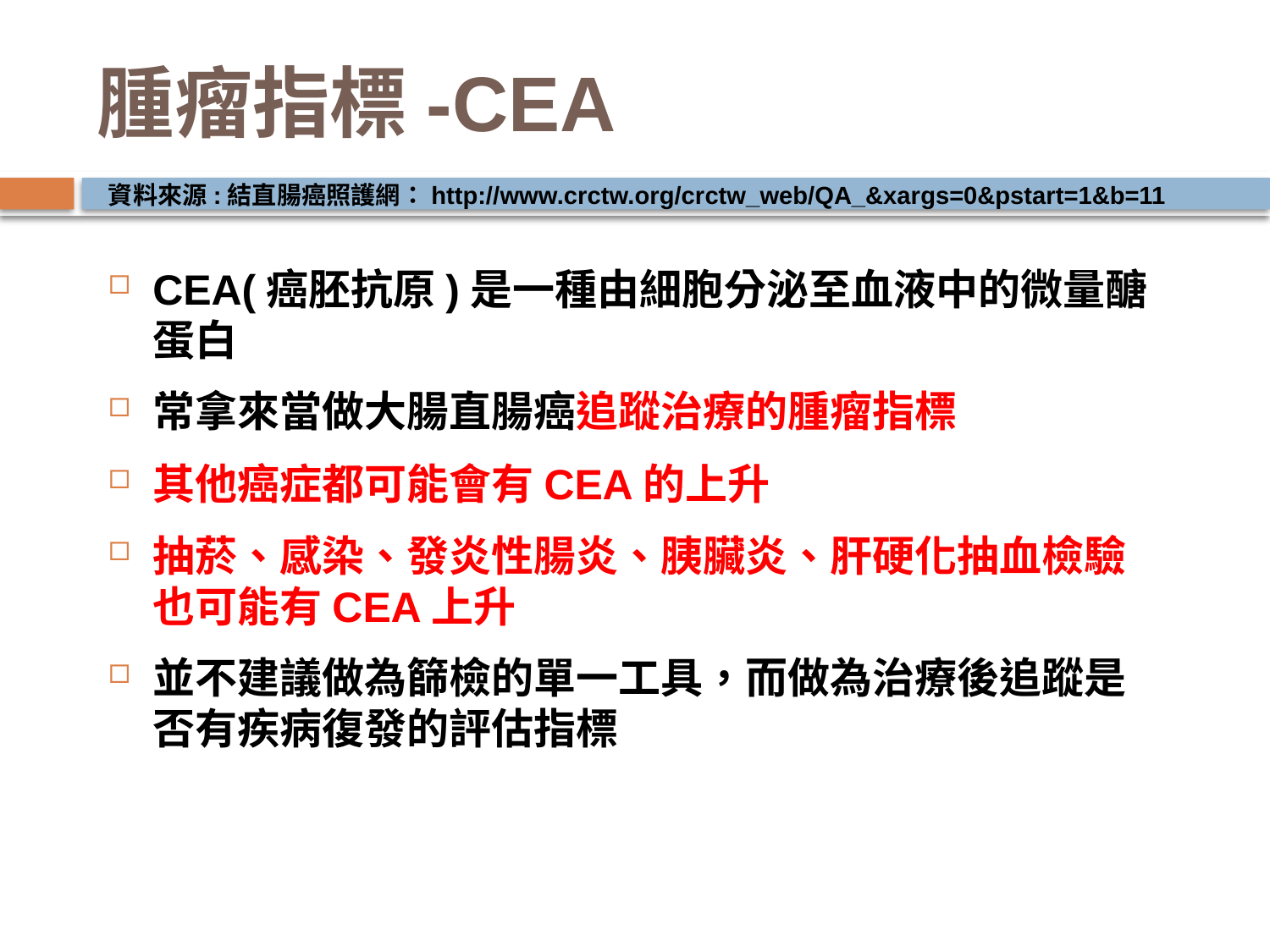

# 腫瘤指標-CEA
資料來源:結直腸癌照護網：http://www.crctw.org/crctw_web/QA_&xargs=0&pstart=1&b=11
CEA(癌胚抗原)是一種由細胞分泌至血液中的微量醣蛋白
常拿來當做大腸直腸癌追蹤治療的腫瘤指標
其他癌症都可能會有CEA的上升
抽菸、感染、發炎性腸炎、胰臟炎、肝硬化抽血檢驗也可能有CEA上升
並不建議做為篩檢的單一工具，而做為治療後追蹤是否有疾病復發的評估指標